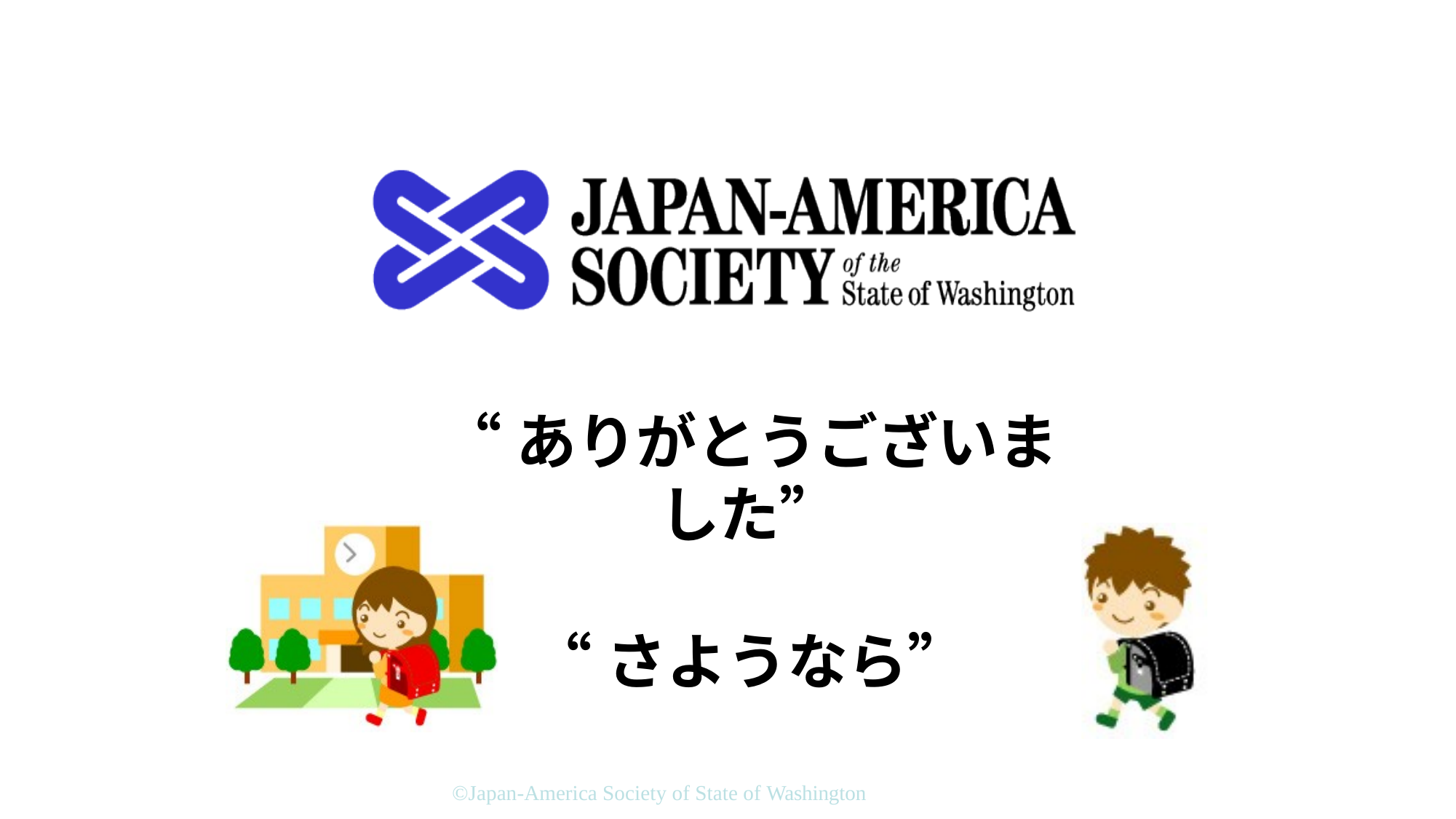

“ありがとうございました”

“さようなら”

©Japan-America Society of State of Washington